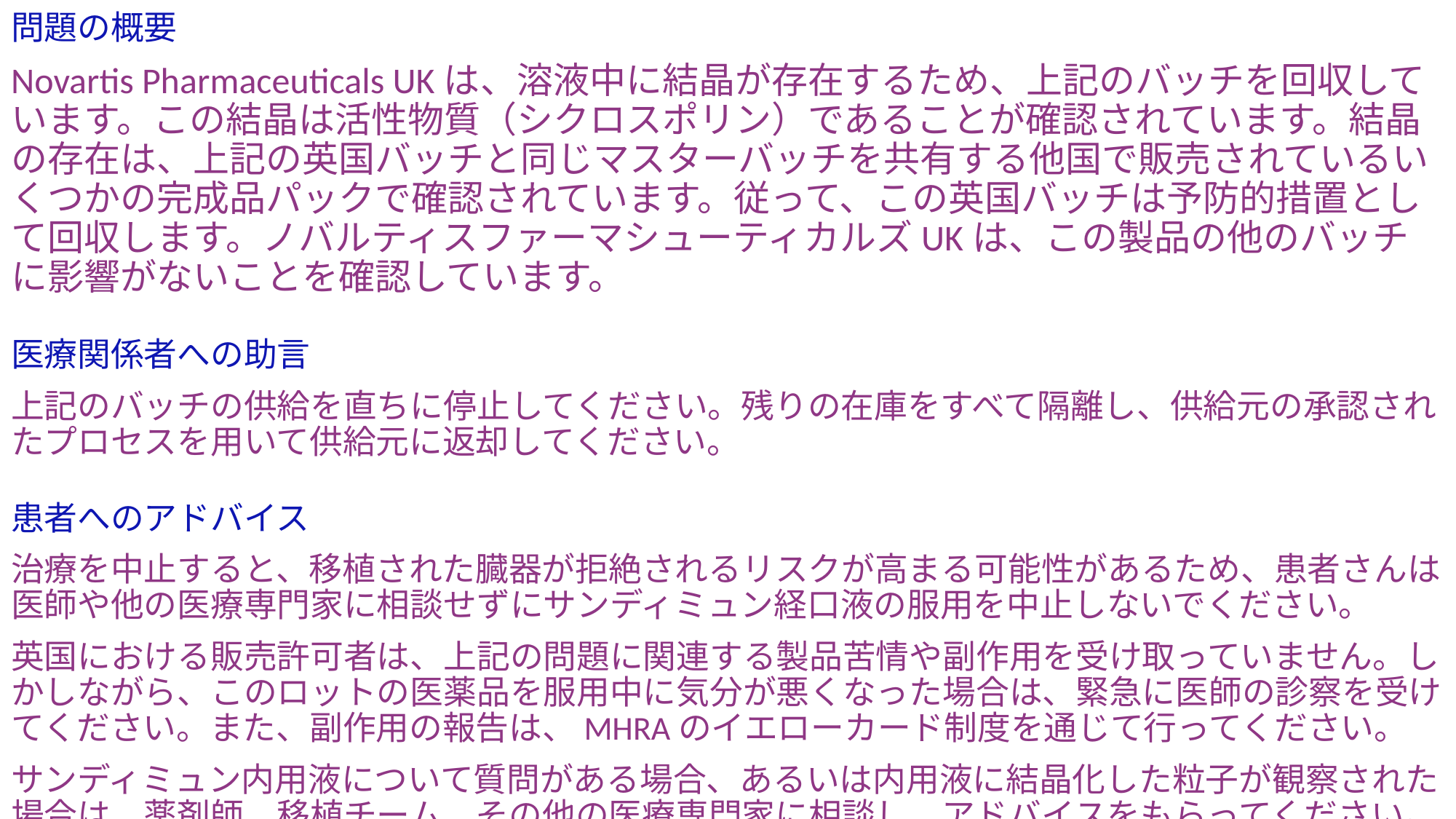

#
問題の概要
Novartis Pharmaceuticals UKは、溶液中に結晶が存在するため、上記のバッチを回収しています。この結晶は活性物質（シクロスポリン）であることが確認されています。結晶の存在は、上記の英国バッチと同じマスターバッチを共有する他国で販売されているいくつかの完成品パックで確認されています。従って、この英国バッチは予防的措置として回収します。ノバルティスファーマシューティカルズUKは、この製品の他のバッチに影響がないことを確認しています。

医療関係者への助言
上記のバッチの供給を直ちに停止してください。残りの在庫をすべて隔離し、供給元の承認されたプロセスを用いて供給元に返却してください。

患者へのアドバイス
治療を中止すると、移植された臓器が拒絶されるリスクが高まる可能性があるため、患者さんは医師や他の医療専門家に相談せずにサンディミュン経口液の服用を中止しないでください。
英国における販売許可者は、上記の問題に関連する製品苦情や副作用を受け取っていません。しかしながら、このロットの医薬品を服用中に気分が悪くなった場合は、緊急に医師の診察を受けてください。また、副作用の報告は、MHRAのイエローカード制度を通じて行ってください。
サンディミュン内用液について質問がある場合、あるいは内用液に結晶化した粒子が観察された場合は、薬剤師、移植チーム、その他の医療専門家に相談し、アドバイスをもらってください。